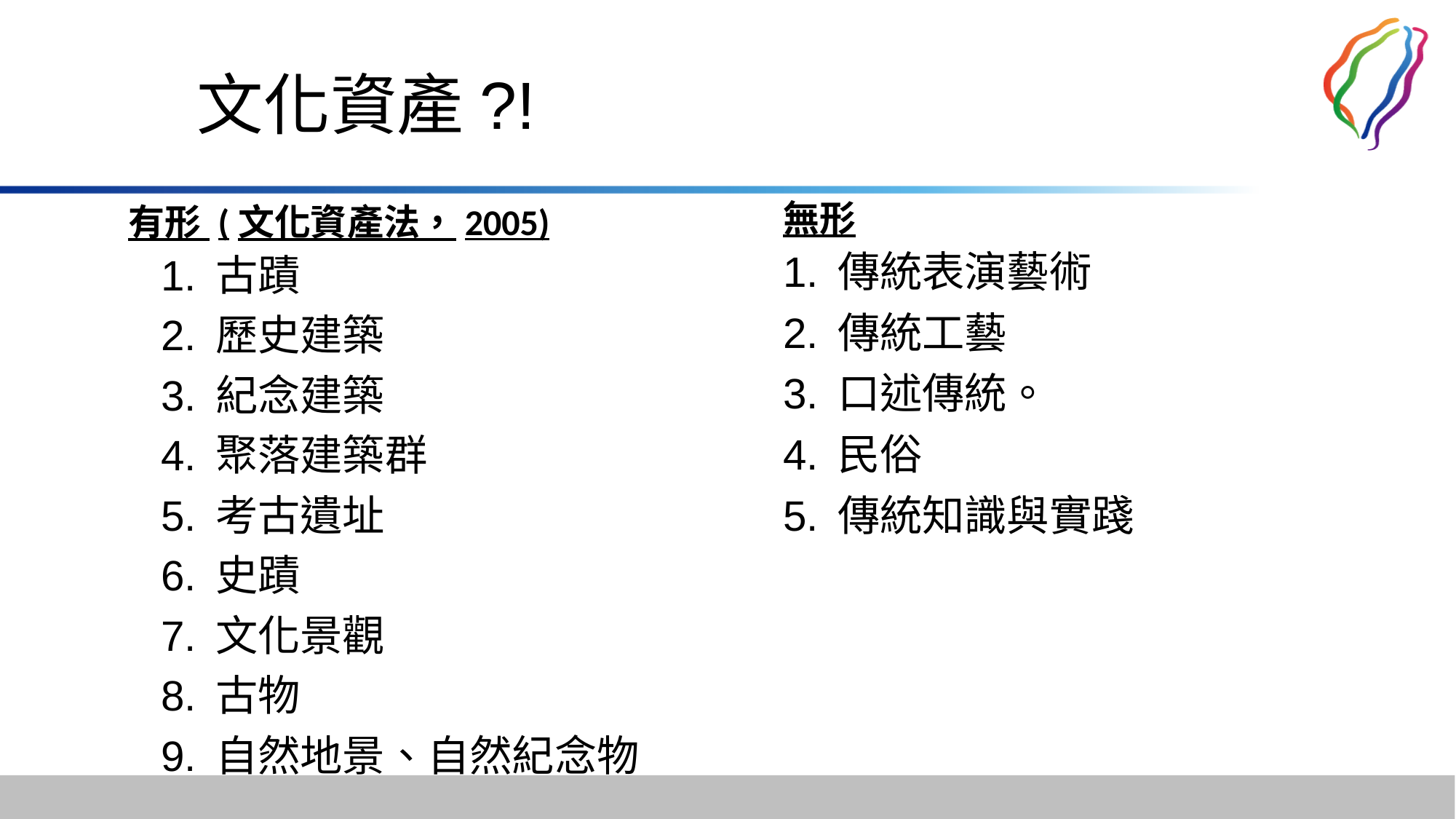

# 文化資產?!
無形
有形 (文化資產法，2005)
古蹟
歷史建築
紀念建築
聚落建築群
考古遺址
史蹟
文化景觀
古物
自然地景、自然紀念物
傳統表演藝術
傳統工藝
口述傳統。
民俗
傳統知識與實踐